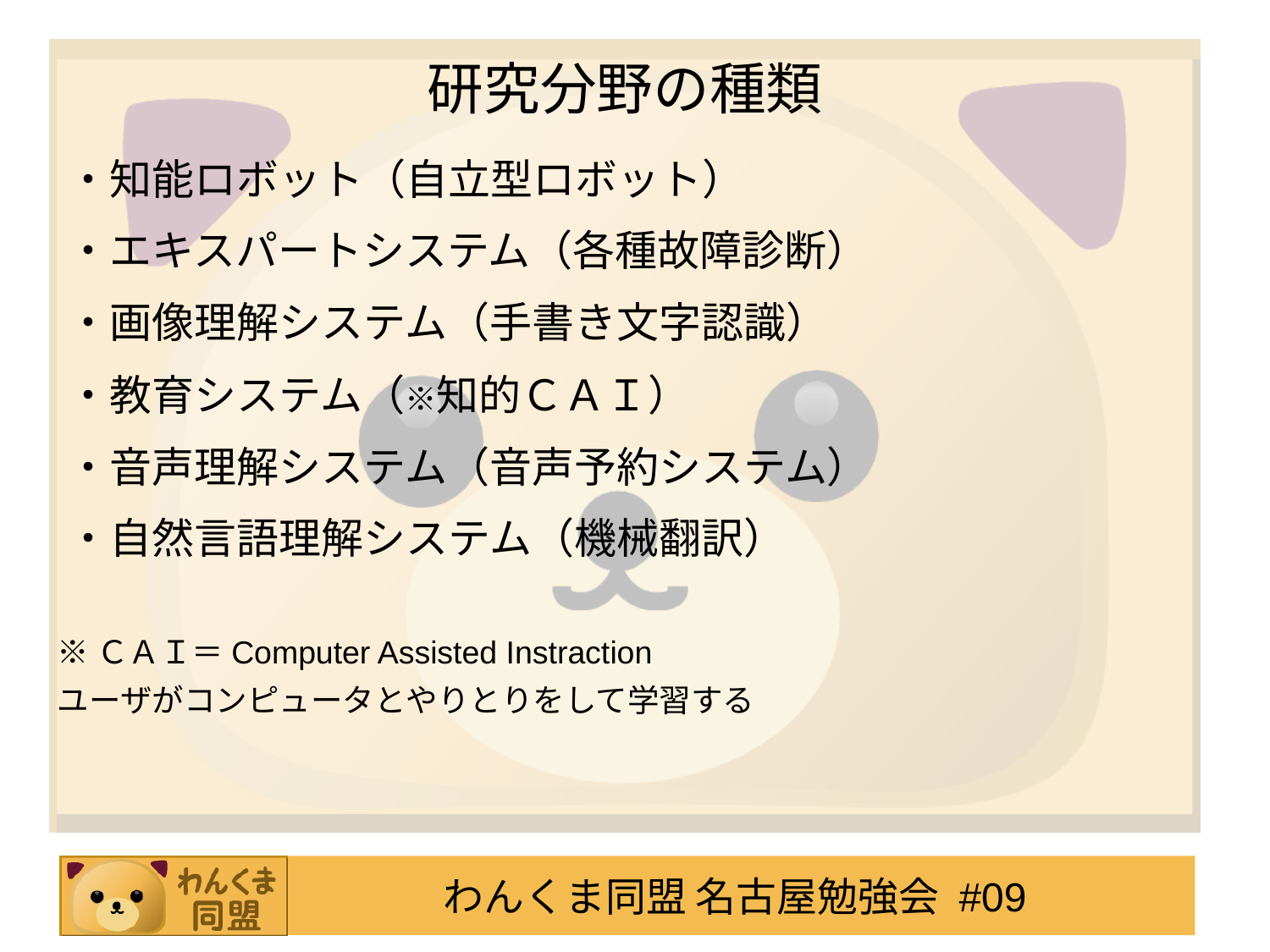

研究分野の種類
・知能ロボット（自立型ロボット）
・エキスパートシステム（各種故障診断）
・画像理解システム（手書き文字認識）
・教育システム（※知的ＣＡＩ）
・音声理解システム（音声予約システム）
・自然言語理解システム（機械翻訳）
※ＣＡＩ＝Computer Assisted Instraction
ユーザがコンピュータとやりとりをして学習する